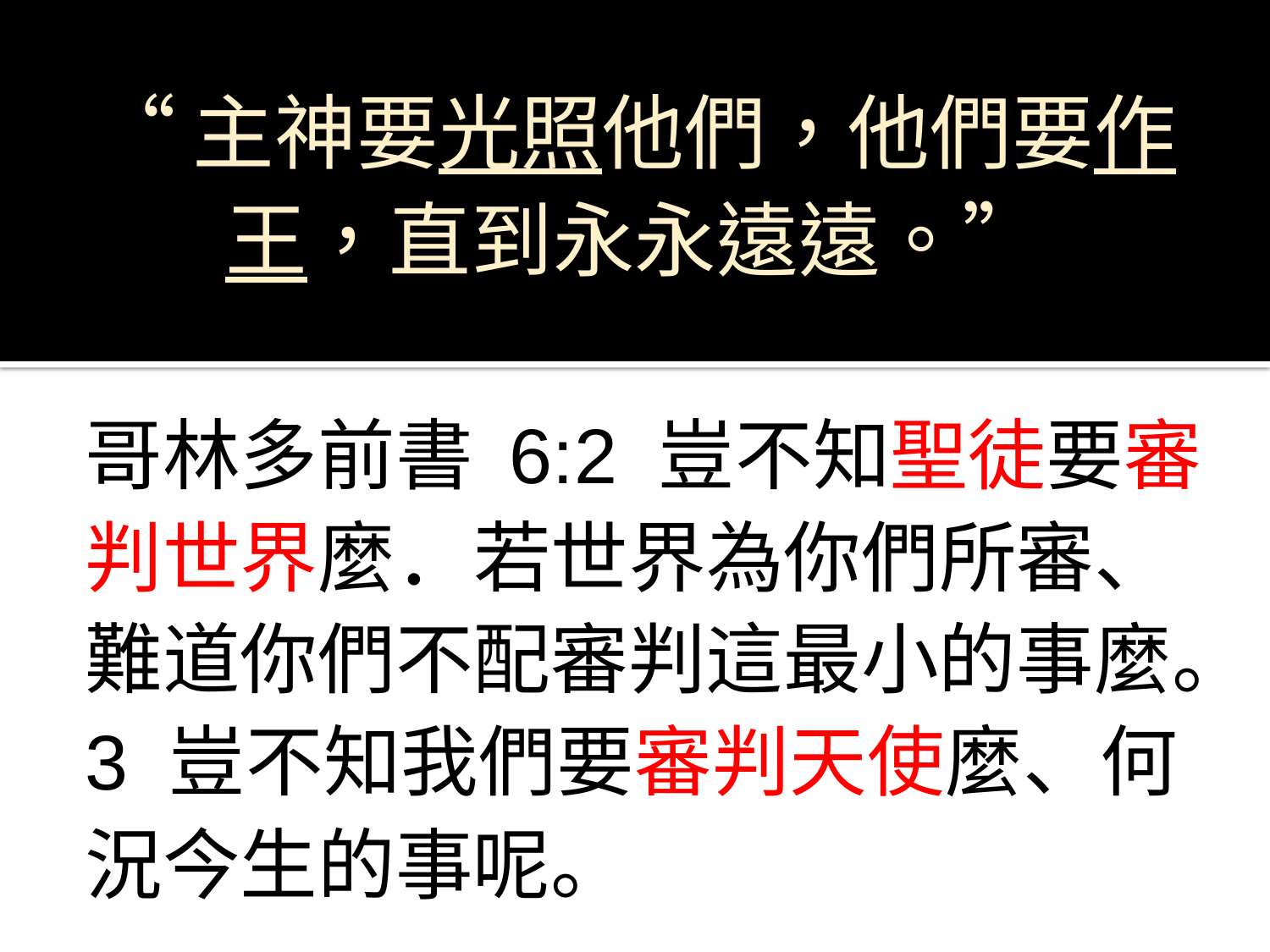

# “主神要光照他們，他們要作王，直到永永遠遠。”
哥林多前書 6:2 豈不知聖徒要審判世界麼．若世界為你們所審、難道你們不配審判這最小的事麼。3 豈不知我們要審判天使麼、何況今生的事呢。